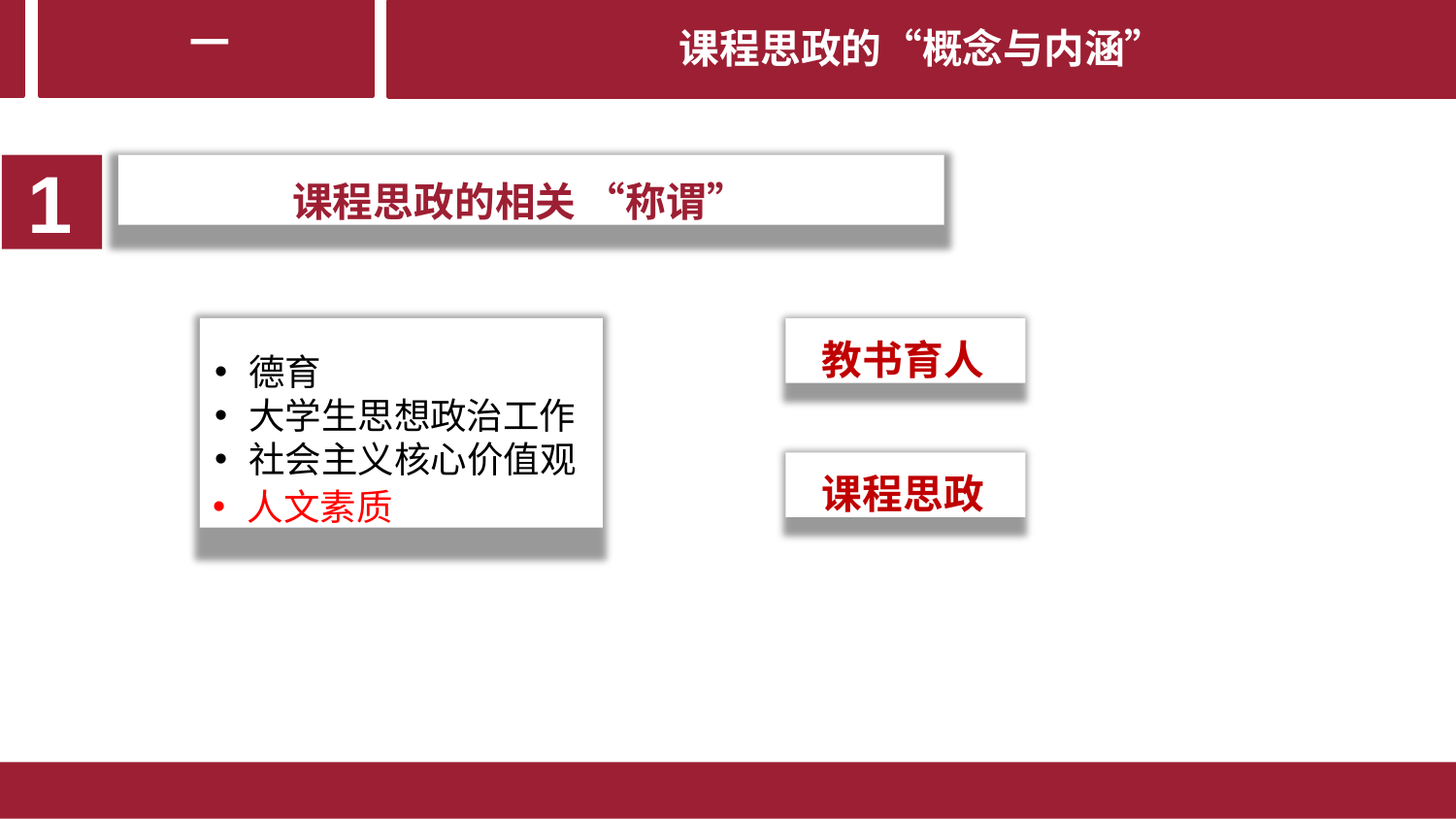

一
# 课程思政的“概念与内涵”

1

课程思政的相关 “称谓”

德育
大学生思想政治工作
社会主义核心价值观
人文素质
教书育人

课程思政